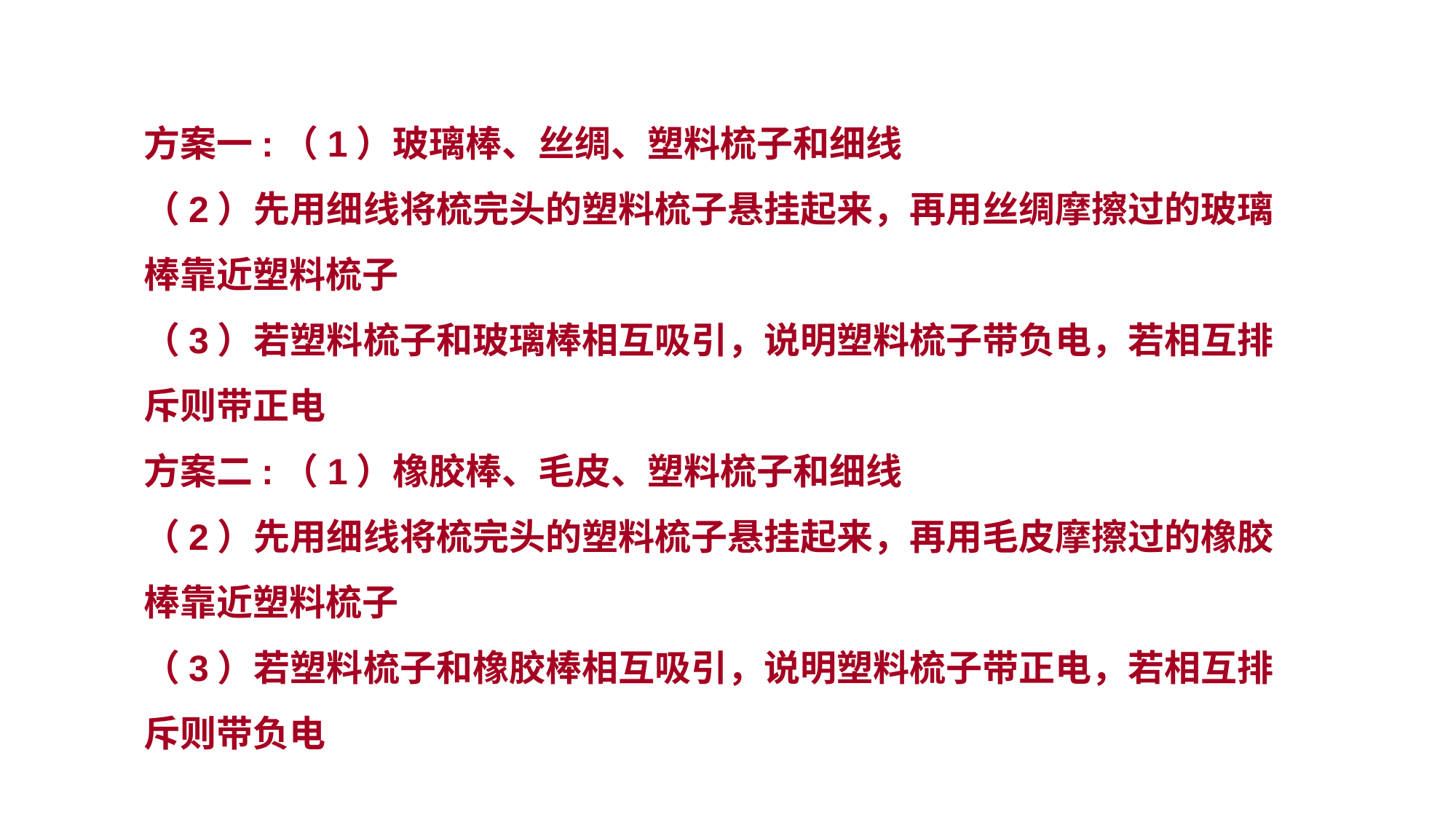

方案一:（1）玻璃棒、丝绸、塑料梳子和细线
（2）先用细线将梳完头的塑料梳子悬挂起来，再用丝绸摩擦过的玻璃棒靠近塑料梳子
（3）若塑料梳子和玻璃棒相互吸引，说明塑料梳子带负电，若相互排斥则带正电
方案二:（1）橡胶棒、毛皮、塑料梳子和细线
（2）先用细线将梳完头的塑料梳子悬挂起来，再用毛皮摩擦过的橡胶棒靠近塑料梳子
（3）若塑料梳子和橡胶棒相互吸引，说明塑料梳子带正电，若相互排斥则带负电
设计实验 拓展提升